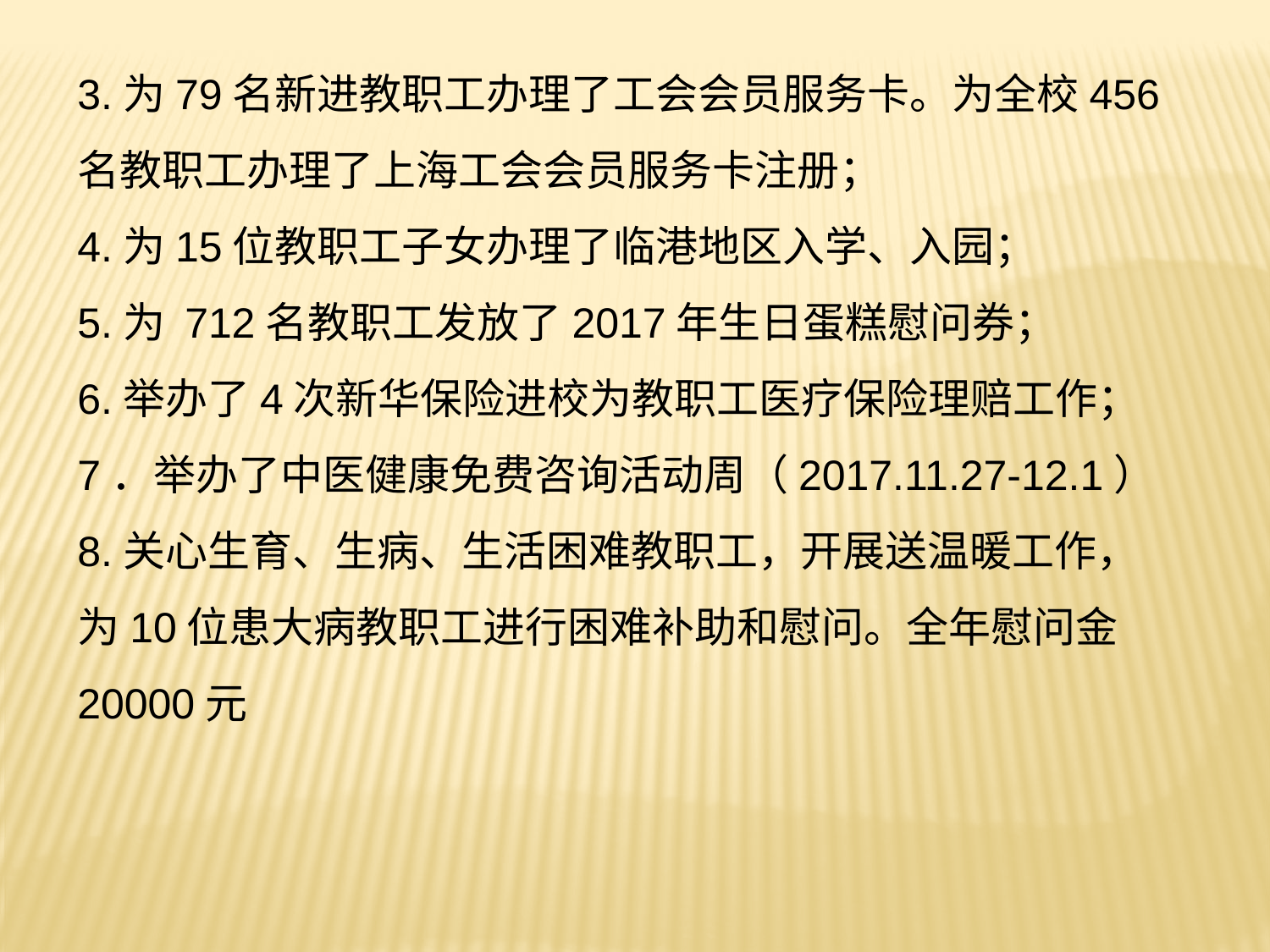

3.为79名新进教职工办理了工会会员服务卡。为全校456名教职工办理了上海工会会员服务卡注册；
4.为15位教职工子女办理了临港地区入学、入园；
5.为 712名教职工发放了2017年生日蛋糕慰问券；
6.举办了4次新华保险进校为教职工医疗保险理赔工作；
7．举办了中医健康免费咨询活动周（2017.11.27-12.1）
8.关心生育、生病、生活困难教职工，开展送温暖工作，为10位患大病教职工进行困难补助和慰问。全年慰问金20000元